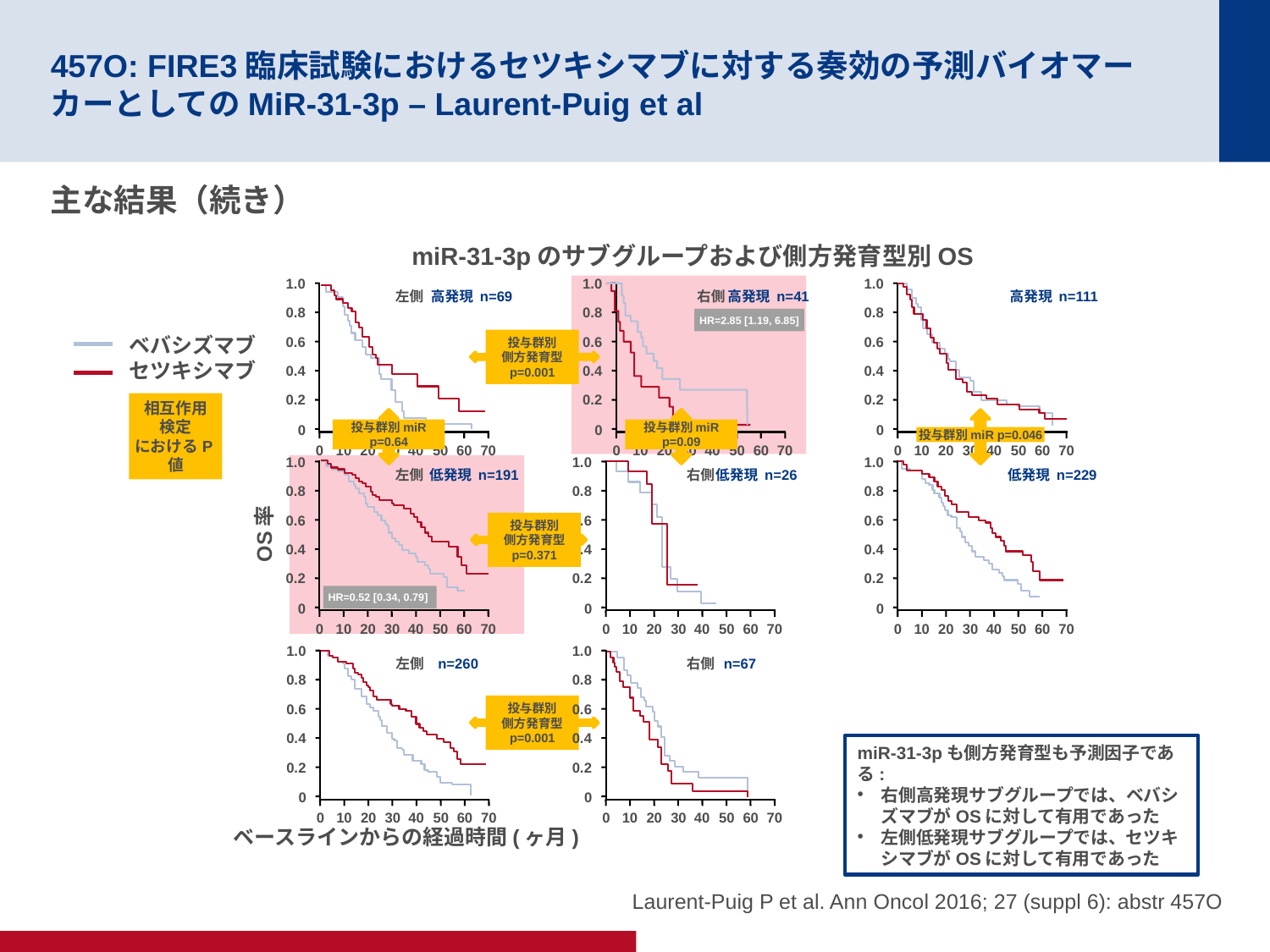

# 457O: FIRE3臨床試験におけるセツキシマブに対する奏効の予測バイオマーカーとしてのMiR-31-3p – Laurent-Puig et al
主な結果（続き）
miR-31-3pのサブグループおよび側方発育型別OS
1.0

0.8

0.6

0.4

0.2

0

10
20
30
40
50
60
70
0
左側
高発現 n=69

投与群別miR p=0.64

1.0

0.8

0.6

0.4

0.2

0

10
20
30
40
50
60
70
0
右側
高発現 n=41
HR=2.85 [1.19, 6.85]
HR=0.52 [0.34, 0.79]
1.0

0.8

0.6

0.4

0.2

0

10
20
30
40
50
60
70
0
高発現 n=111

投与群別miR p=0.046

ベバシズマブ
セツキシマブ
投与群別
側方発育型 p=0.001

相互作用
検定
におけるP値
投与群別miR p=0.09

1.0

0.8

0.6

0.4

0.2

0

10
20
30
40
50
60
70
0
左側
低発現 n=191
1.0

0.8

0.6

0.4

0.2

0

10
20
30
40
50
60
70
0
右側
低発現 n=26

1.0

0.8

0.6

0.4

0.2

0

10
20
30
40
50
60
70
0
低発現 n=229

投与群別
側方発育型 p=0.371
OS率

1.0

0.8

0.6

0.4

0.2

0

10
20
30
40
50
60
70
0
左側
n=260
1.0

0.8

0.6

0.4

0.2

0

10
20
30
40
50
60
70
0
右側
n=67

投与群別
側方発育型 p=0.001

miR-31-3pも側方発育型も予測因子である:
右側高発現サブグループでは、ベバシズマブがOSに対して有用であった
左側低発現サブグループでは、セツキシマブがOSに対して有用であった
ベースラインからの経過時間(ヶ月)
Laurent-Puig P et al. Ann Oncol 2016; 27 (suppl 6): abstr 457O